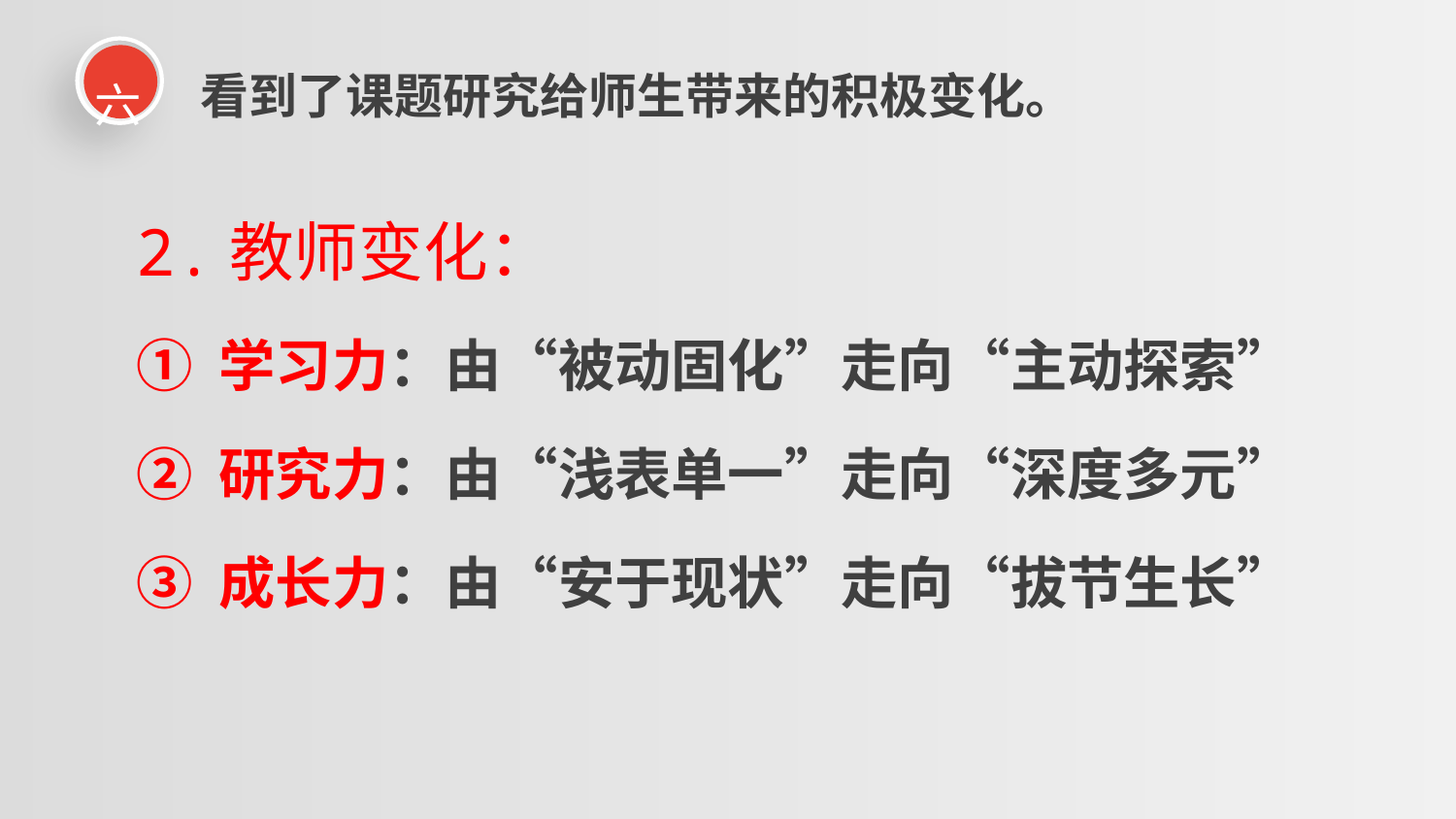

六

看到了课题研究给师生带来的积极变化。
2.教师变化：
① 学习力：由“被动固化”走向“主动探索”
② 研究力：由“浅表单一”走向“深度多元”
③ 成长力：由“安于现状”走向“拔节生长”